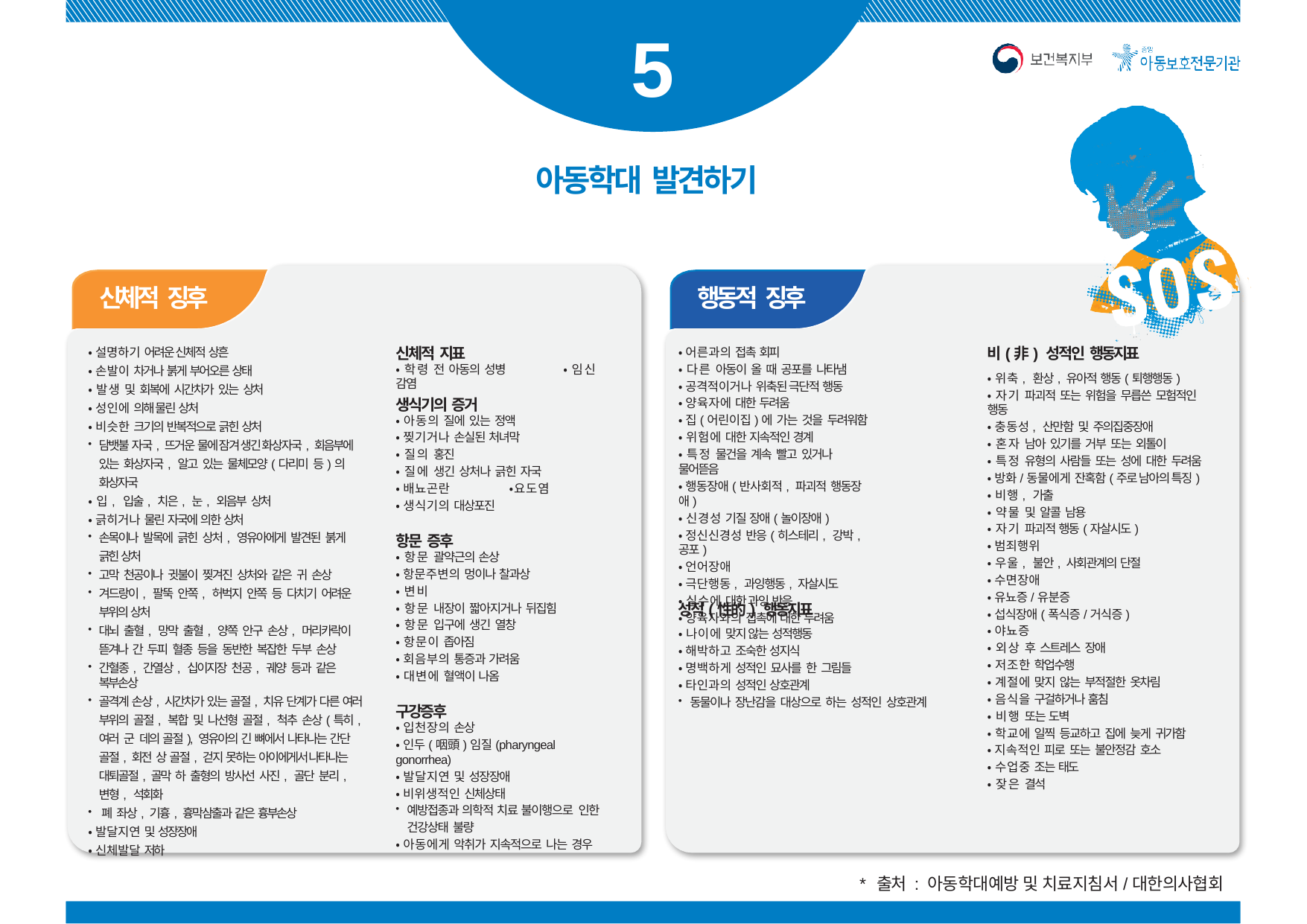

5

# 아동학대 발견하기

신체적 징후
행동적 징후
비(非) 성적인 행동지표
•위축, 환상, 유아적 행동(퇴행행동)
•자기 파괴적 또는 위험을 무릅쓴 모험적인 행동
•충동성, 산만함 및 주의집중장애
•혼자 남아 있기를 거부 또는 외톨이
•특정 유형의 사람들 또는 성에 대한 두려움
•방화/동물에게 잔혹함(주로 남아의 특징)
•비행, 가출
•약물 및 알콜 남용
•자기 파괴적 행동(자살시도)
•범죄행위
•우울, 불안, 사회관계의 단절
•수면장애
•유뇨증/유분증
•섭식장애(폭식증/거식증)
•야뇨증
•외상 후 스트레스 장애
•저조한 학업수행
•계절에 맞지 않는 부적절한 옷차림
•음식을 구걸하거나 훔침
•비행 또는 도벽
•학교에 일찍 등교하고 집에 늦게 귀가함
•지속적인 피로 또는 불안정감 호소
•수업중 조는 태도
•잦은 결석
•설명하기 어려운 신체적 상흔
•손발이 차거나 붉게 부어오른 상태
•발생 및 회복에 시간차가 있는 상처
•성인에 의해 물린 상처
•비슷한 크기의 반복적으로 긁힌 상처
담뱃불 자국, 뜨거운 물에 잠겨 생긴 화상자국, 회음부에  있는 화상자국, 알고 있는 물체모양(다리미 등)의 화상자국
•입, 입술, 치은, 눈, 외음부 상처
•긁히거나 물린 자국에 의한 상처
손목이나 발목에 긁힌 상처, 영유아에게 발견된 붉게 긁힌  상처
고막 천공이나 귓불이 찢겨진 상처와 같은 귀 손상
겨드랑이, 팔뚝 안쪽, 허벅지 안쪽 등 다치기 어려운 부위의  상처
대뇌 출혈, 망막 출혈, 양쪽 안구 손상, 머리카락이 뜯겨나  간 두피 혈종 등을 동반한 복잡한 두부 손상
간혈종, 간열상, 십이지장 천공, 궤양 등과 같은 복부손상
골격계 손상, 시간차가 있는 골절, 치유 단계가 다른 여러  부위의 골절, 복합 및 나선형 골절, 척추 손상(특히, 여러 군  데의 골절), 영유아의 긴 뼈에서 나타나는 간단 골절, 회전  상 골절, 걷지 못하는 아이에게서 나타나는 대퇴골절, 골막  하 출형의 방사선 사진, 골단 분리, 변형, 석회화
폐 좌상, 기흉, 흉막삼출과 같은 흉부손상
•발달지연 및 성장장애
•신체발달 저하
•어른과의 접촉 회피
•다른 아동이 올 때 공포를 나타냄
•공격적이거나 위축된 극단적 행동
•양육자에 대한 두려움
•집(어린이집)에 가는 것을 두려워함
•위험에 대한 지속적인 경계
•특정 물건을 계속 빨고 있거나 물어뜯음
•행동장애(반사회적, 파괴적 행동장애)
•신경성 기질 장애(놀이장애)
•정신신경성 반응(히스테리, 강박, 공포)
•언어장애
•극단행동, 과잉행동, 자살시도
•실수에 대한 과잉 반응
•양육자와의 접촉에 대한 두려움
신체적 지표
•학령 전 아동의 성병 감염
•임신
생식기의 증거
•아동의 질에 있는 정액
•찢기거나 손실된 처녀막
•질의 홍진
•질에 생긴 상처나 긁힌 자국
•배뇨곤란	•요도염
•생식기의 대상포진
항문 증후
•항문 괄약근의 손상
•항문주변의 멍이나 찰과상
•변비
•항문 내장이 짧아지거나 뒤집힘
•항문 입구에 생긴 열창
•항문이 좁아짐
•회음부의 통증과 가려움
•대변에 혈액이 나옴
성적(性的) 행동지표
•나이에 맞지 않는 성적행동
•해박하고 조숙한 성지식
•명백하게 성적인 묘사를 한 그림들
•타인과의 성적인 상호관계
동물이나 장난감을 대상으로 하는 성적인 상호관계
구강증후
•입천장의 손상
•인두(咽頭)임질(pharyngeal gonorrhea)
•발달지연 및 성장장애
•비위생적인 신체상태
예방접종과 의학적 치료 불이행으로  인한 건강상태 불량
•아동에게 악취가 지속적으로 나는 경우
* 출처 : 아동학대예방 및 치료지침서/대한의사협회